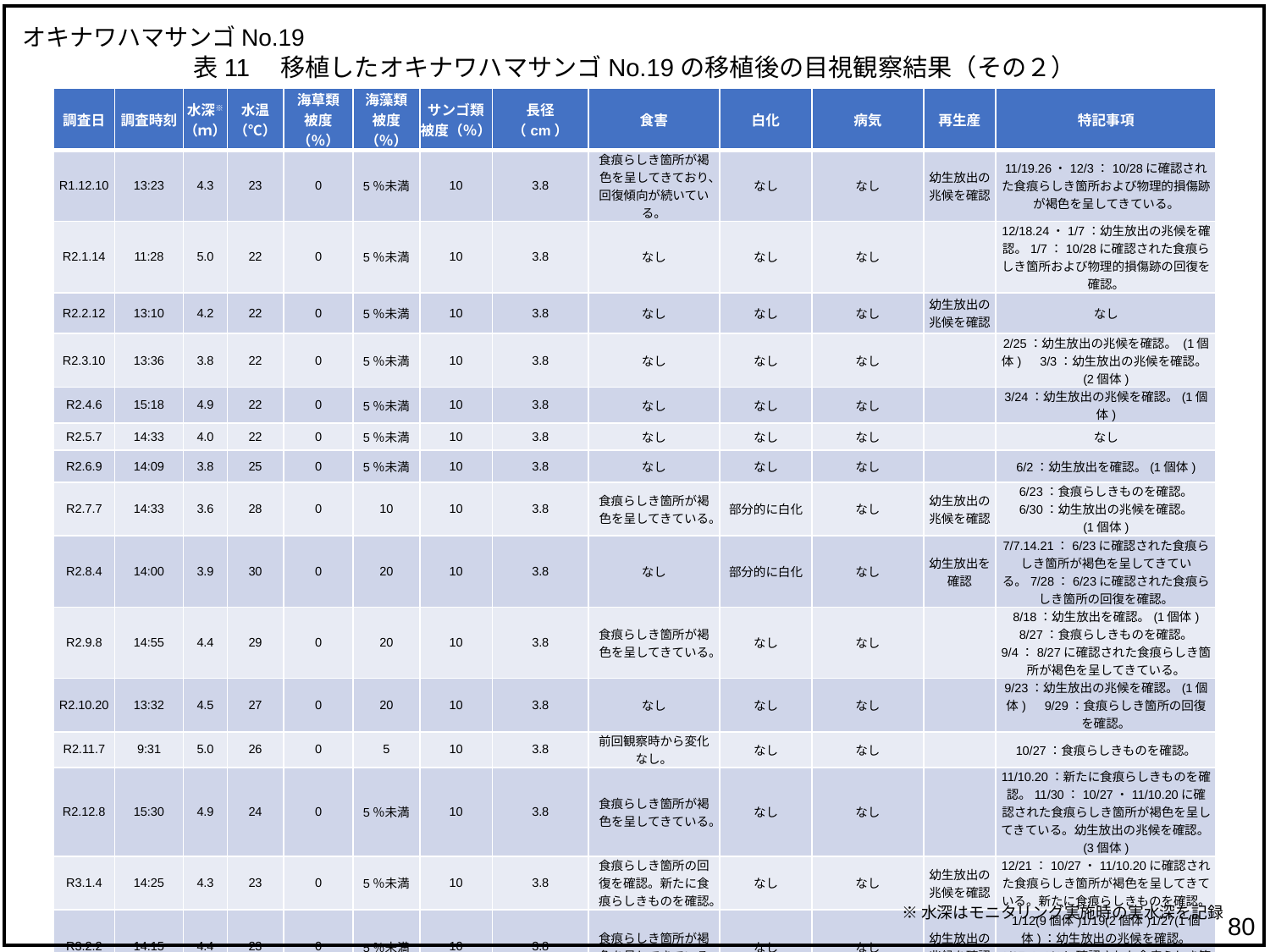

オキナワハマサンゴNo.19
表11　移植したオキナワハマサンゴNo.19の移植後の目視観察結果（その２）
| 調査日 | 調査時刻 | 水深※ （ｍ） | 水温 （℃） | 海草類 被度（％） | 海藻類 被度（％） | サンゴ類 被度（％） | 長径 （cm） | 食害 | 白化 | 病気 | 再生産 | 特記事項 |
| --- | --- | --- | --- | --- | --- | --- | --- | --- | --- | --- | --- | --- |
| R1.12.10 | 13:23 | 4.3 | 23 | 0 | 5％未満 | 10 | 3.8 | 食痕らしき箇所が褐色を呈してきており、回復傾向が続いている。 | なし | なし | 幼生放出の兆候を確認 | 11/19.26・12/3：10/28に確認された食痕らしき箇所および物理的損傷跡が褐色を呈してきている。 |
| R2.1.14 | 11:28 | 5.0 | 22 | 0 | 5％未満 | 10 | 3.8 | なし | なし | なし |  | 12/18.24・1/7：幼生放出の兆候を確認。1/7：10/28に確認された食痕らしき箇所および物理的損傷跡の回復を確認。 |
| R2.2.12 | 13:10 | 4.2 | 22 | 0 | 5％未満 | 10 | 3.8 | なし | なし | なし | 幼生放出の兆候を確認 | なし |
| R2.3.10 | 13:36 | 3.8 | 22 | 0 | 5％未満 | 10 | 3.8 | なし | なし | なし |  | 2/25：幼生放出の兆候を確認。 (1個体)　3/3：幼生放出の兆候を確認。(2個体) |
| R2.4.6 | 15:18 | 4.9 | 22 | 0 | 5％未満 | 10 | 3.8 | なし | なし | なし |  | 3/24：幼生放出の兆候を確認。(1個体) |
| R2.5.7 | 14:33 | 4.0 | 22 | 0 | 5％未満 | 10 | 3.8 | なし | なし | なし |  | なし |
| R2.6.9 | 14:09 | 3.8 | 25 | 0 | 5％未満 | 10 | 3.8 | なし | なし | なし |  | 6/2：幼生放出を確認。(1個体) |
| R2.7.7 | 14:33 | 3.6 | 28 | 0 | 10 | 10 | 3.8 | 食痕らしき箇所が褐色を呈してきている。 | 部分的に白化 | なし | 幼生放出の兆候を確認 | 6/23：食痕らしきものを確認。 6/30：幼生放出の兆候を確認。 (1個体) |
| R2.8.4 | 14:00 | 3.9 | 30 | 0 | 20 | 10 | 3.8 | なし | 部分的に白化 | なし | 幼生放出を 確認 | 7/7.14.21：6/23に確認された食痕らしき箇所が褐色を呈してきている。7/28：6/23に確認された食痕らしき箇所の回復を確認。 |
| R2.9.8 | 14:55 | 4.4 | 29 | 0 | 20 | 10 | 3.8 | 食痕らしき箇所が褐色を呈してきている。 | なし | なし |  | 8/18：幼生放出を確認。(1個体) 8/27：食痕らしきものを確認。 9/4：8/27に確認された食痕らしき箇所が褐色を呈してきている。 |
| R2.10.20 | 13:32 | 4.5 | 27 | 0 | 20 | 10 | 3.8 | なし | なし | なし |  | 9/23：幼生放出の兆候を確認。(1個体)　9/29：食痕らしき箇所の回復を確認。 |
| R2.11.7 | 9:31 | 5.0 | 26 | 0 | 5 | 10 | 3.8 | 前回観察時から変化なし。 | なし | なし |  | 10/27：食痕らしきものを確認。 |
| R2.12.8 | 15:30 | 4.9 | 24 | 0 | 5％未満 | 10 | 3.8 | 食痕らしき箇所が褐色を呈してきている。 | なし | なし |  | 11/10.20：新たに食痕らしきものを確認。11/30：10/27・11/10.20に確認された食痕らしき箇所が褐色を呈してきている。幼生放出の兆候を確認。(3個体) |
| R3.1.4 | 14:25 | 4.3 | 23 | 0 | 5％未満 | 10 | 3.8 | 食痕らしき箇所の回復を確認。新たに食痕らしきものを確認。 | なし | なし | 幼生放出の兆候を確認 | 12/21：10/27・11/10.20に確認された食痕らしき箇所が褐色を呈してきている。新たに食痕らしきものを確認。 |
| R3.2.2 | 14:15 | 4.4 | 23 | 0 | 5％未満 | 10 | 3.8 | 食痕らしき箇所が褐色を呈してきている。 | なし | なし | 幼生放出の兆候を確認 | 1/12(9個体)1/19(2個体)1/27(1個体)：幼生放出の兆候を確認。 1/27：1/4に確認された食痕らしき箇所が褐色を呈してきている。 |
※水深はモニタリング実施時の実水深を記録
80